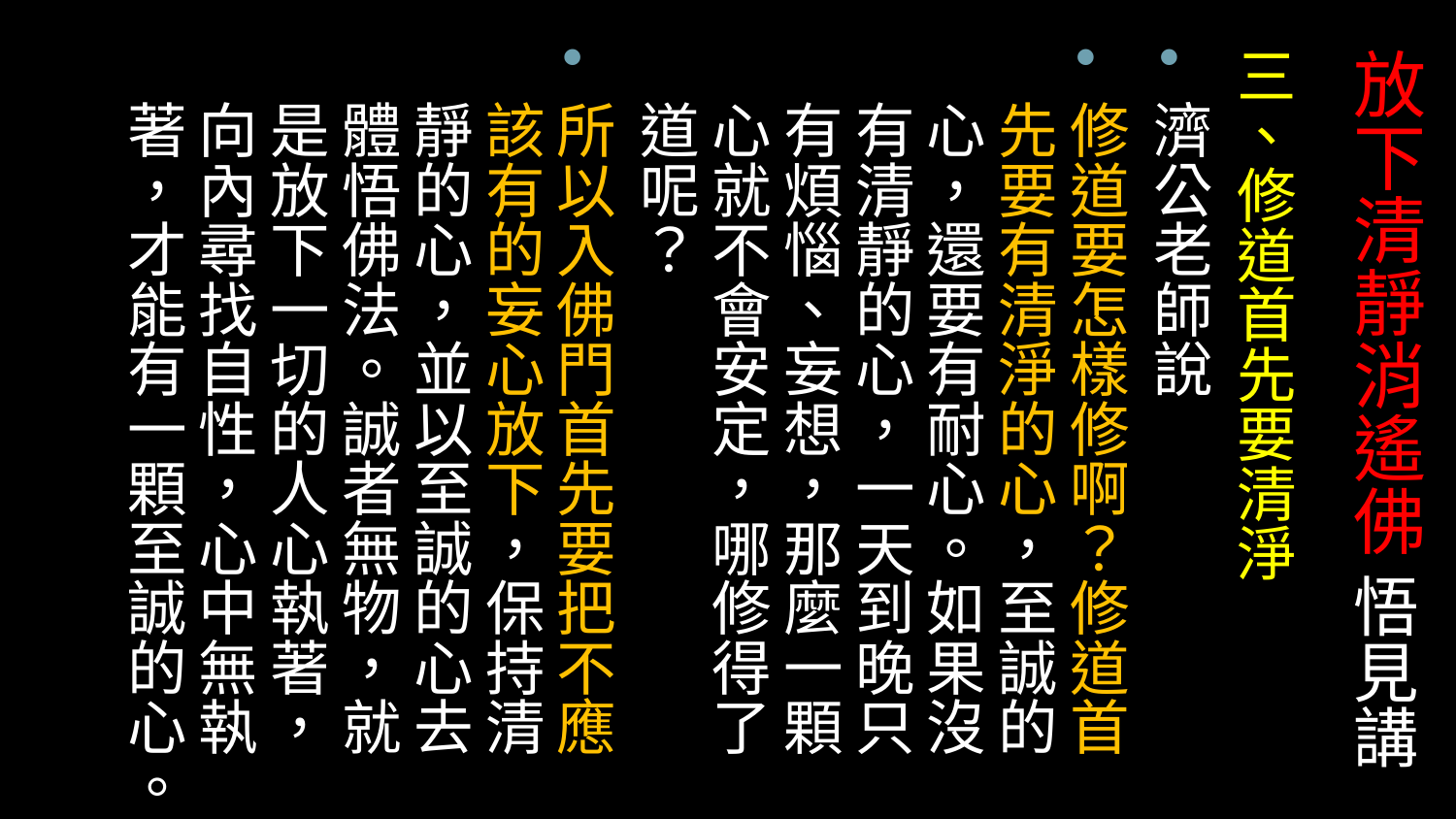

# 放下清靜消遙佛 悟見講
三、修道首先要清淨
濟公老師說
修道要怎樣修啊？修道首先要有清淨的心，至誠的心，還要有耐心。如果沒有清靜的心，一天到晚只有煩惱、妄想，那麼一顆心就不會安定，哪修得了道呢？
所以入佛門首先要把不應該有的妄心放下，保持清靜的心，並以至誠的心去體悟佛法。誠者無物，就是放下一切的人心執著，向內尋找自性，心中無執著，才能有一顆至誠的心。